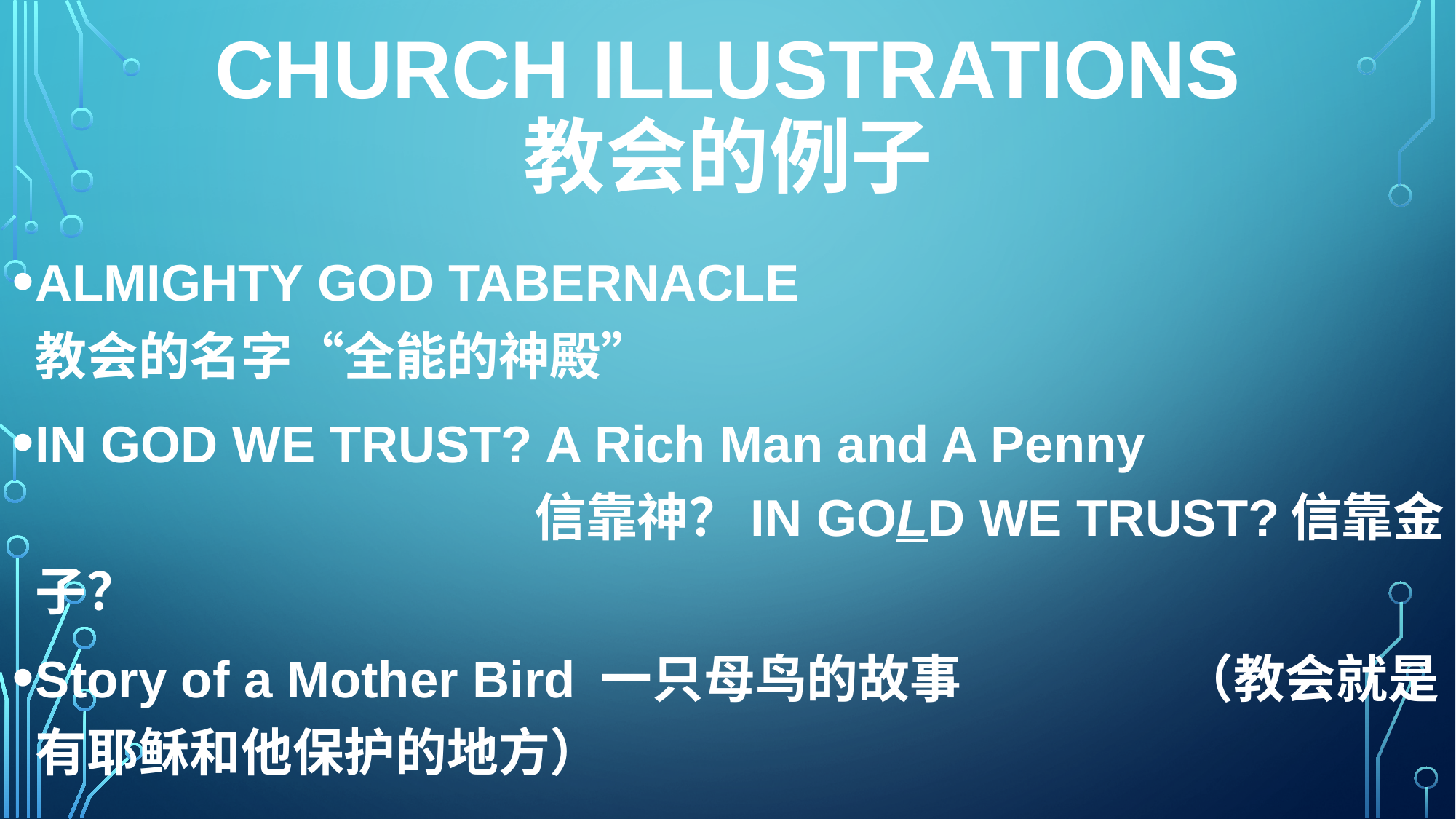

# CHURCH ILLUSTRATIONS 教会的例子
ALMIGHTY GOD TABERNACLE                                           教会的名字“全能的神殿”
IN GOD WE TRUST? A Rich Man and A Penny                                                        信靠神？IN GOLD WE TRUST?信靠金子？
Story of a Mother Bird 一只母鸟的故事                   （教会就是有耶稣和他保护的地方）